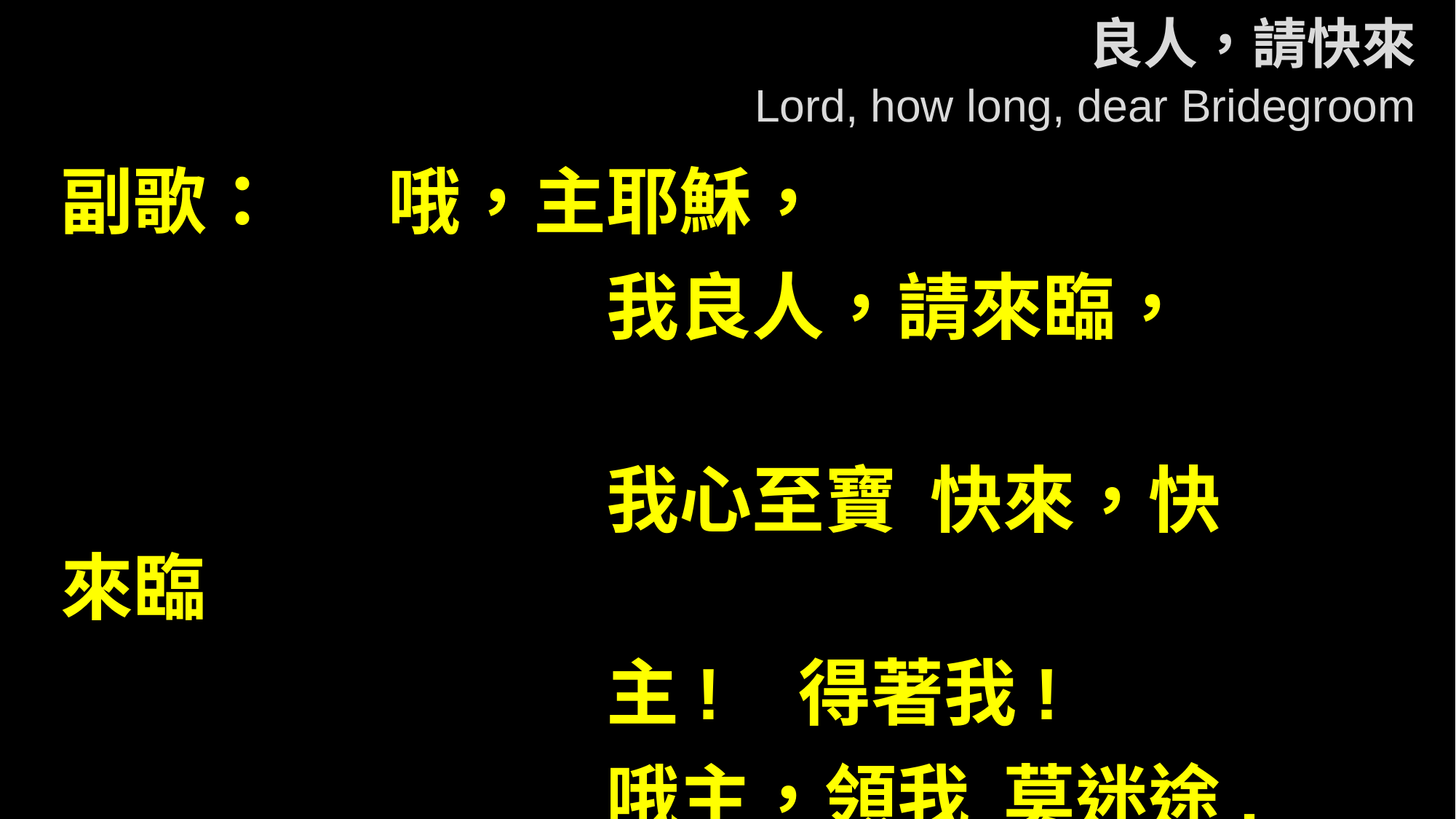

# 良人，請快來 Lord, how long, dear Bridegroom
副歌：	哦，主耶穌，
					我良人，請來臨，
					我心至寶  快來，快來臨
					主!   得著我!
					哦主，領我  莫迷途,
					全心愛祢至終。